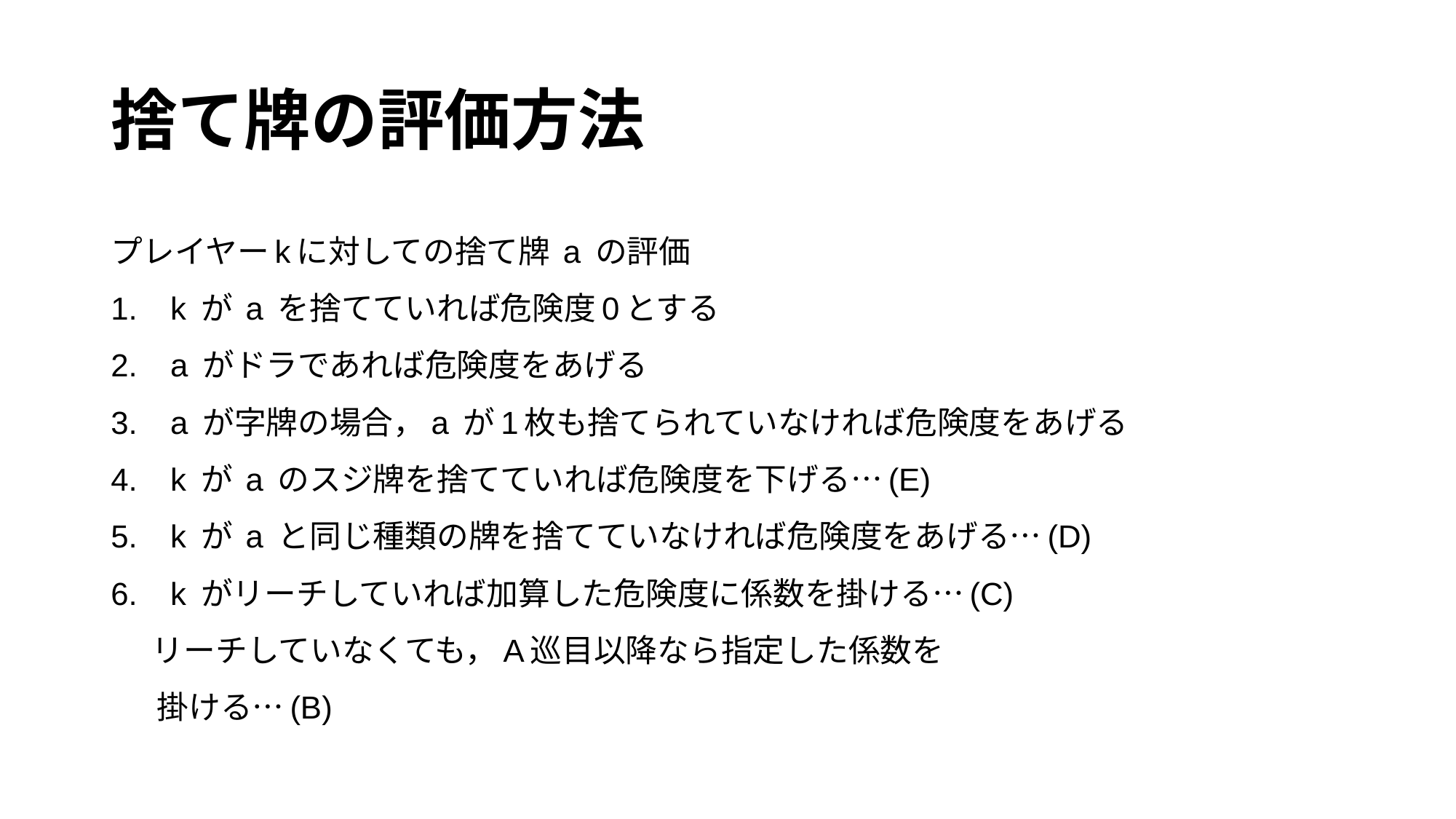

# 捨て牌の評価方法
プレイヤーkに対しての捨て牌 a の評価
k が a を捨てていれば危険度0とする
a がドラであれば危険度をあげる
a が字牌の場合，a が1枚も捨てられていなければ危険度をあげる
k が a のスジ牌を捨てていれば危険度を下げる…(E)
k が a と同じ種類の牌を捨てていなければ危険度をあげる…(D)
k がリーチしていれば加算した危険度に係数を掛ける…(C)
     リーチしていなくても，A巡目以降なら指定した係数を
　  掛ける…(B)